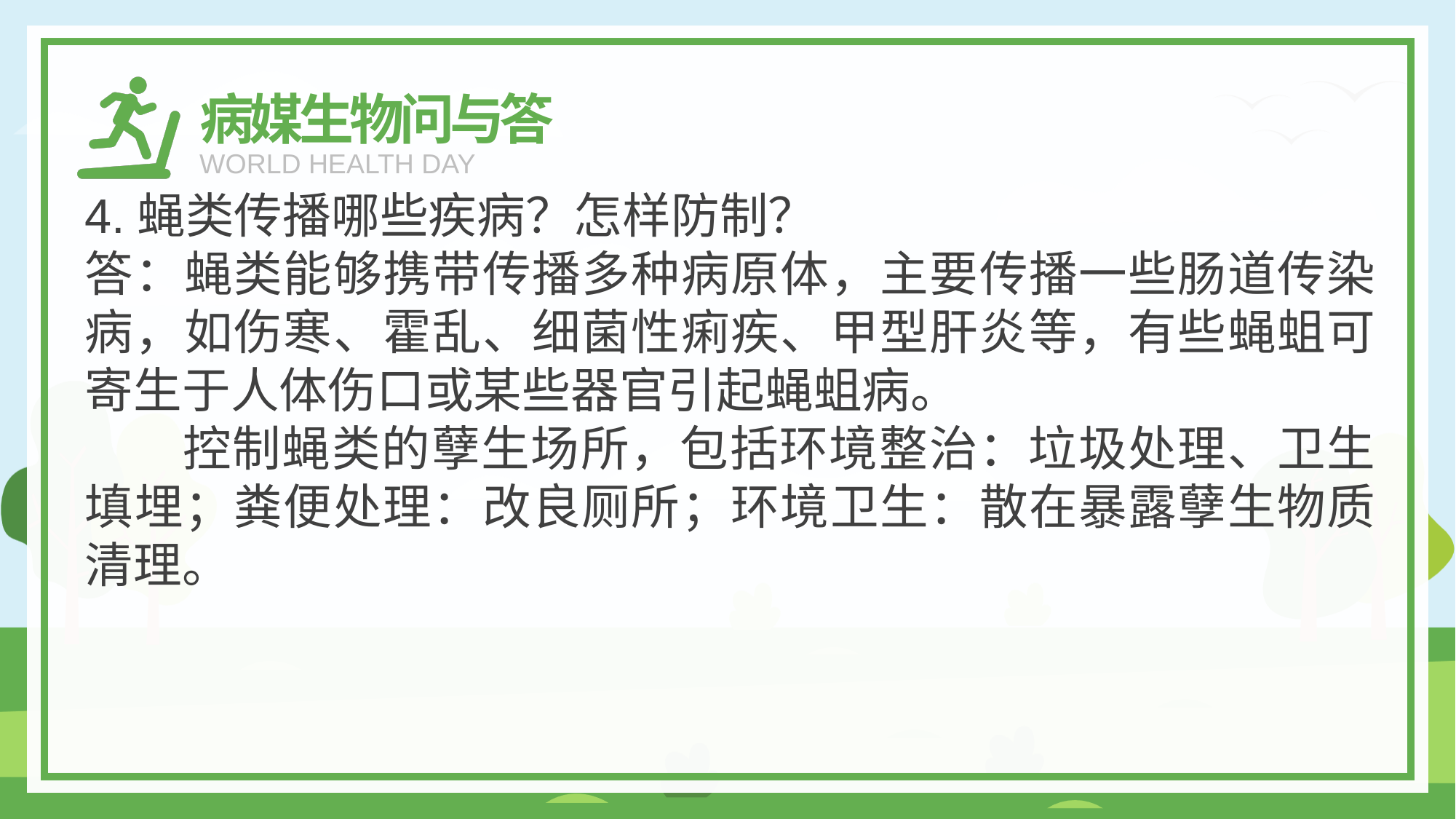

病媒生物问与答
WORLD HEALTH DAY
4.蝇类传播哪些疾病？怎样防制？
答：蝇类能够携带传播多种病原体，主要传播一些肠道传染病，如伤寒、霍乱、细菌性痢疾、甲型肝炎等，有些蝇蛆可寄生于人体伤口或某些器官引起蝇蛆病。
       控制蝇类的孽生场所，包括环境整治：垃圾处理、卫生填埋；粪便处理：改良厕所；环境卫生：散在暴露孽生物质清理。